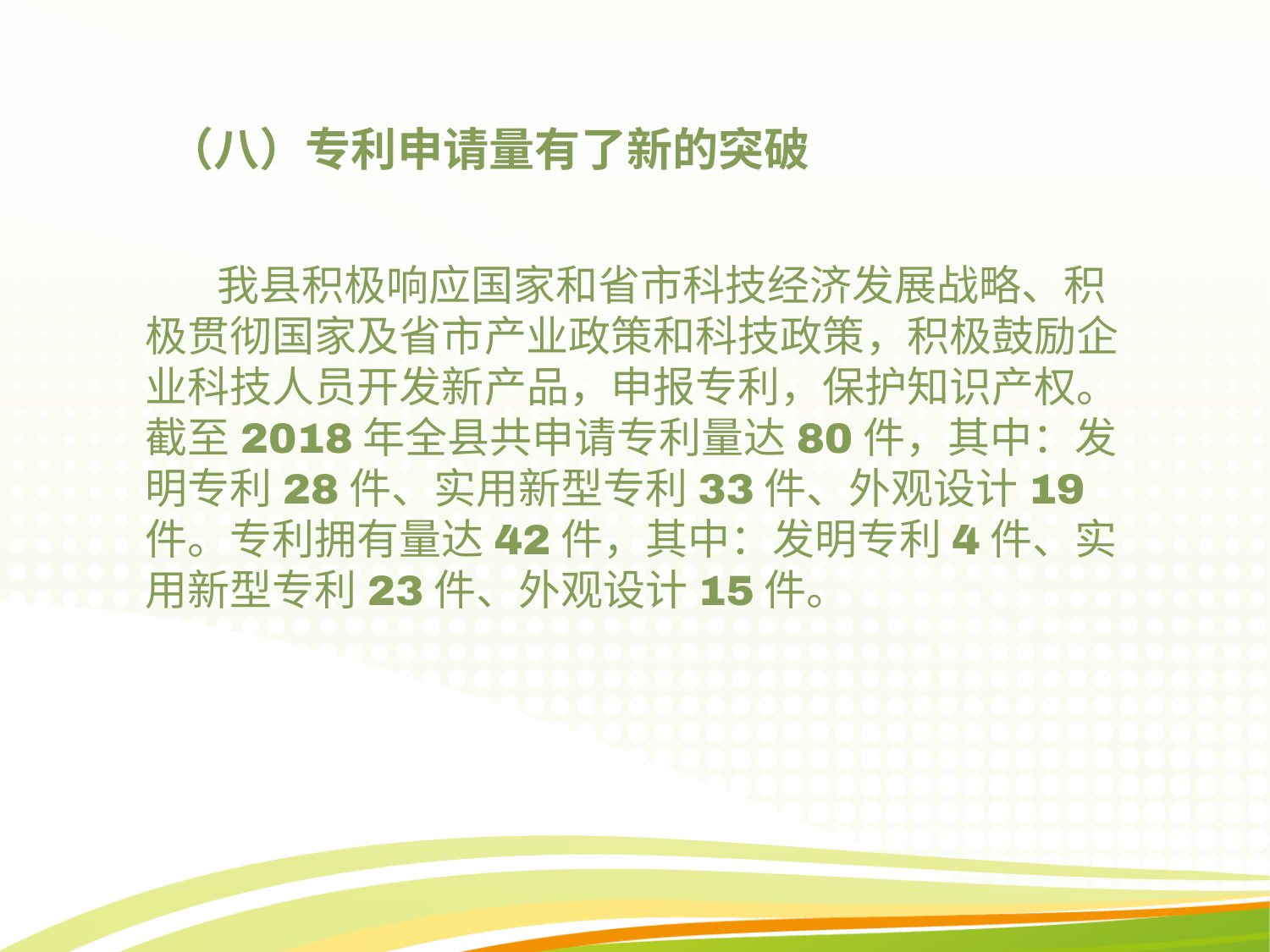

（八）专利申请量有了新的突破

        我县积极响应国家和省市科技经济发展战略、积极贯彻国家及省市产业政策和科技政策，积极鼓励企业科技人员开发新产品，申报专利，保护知识产权。截至2018年全县共申请专利量达80件，其中：发明专利28件、实用新型专利33件、外观设计19件。专利拥有量达42件，其中：发明专利4件、实用新型专利23件、外观设计15件。